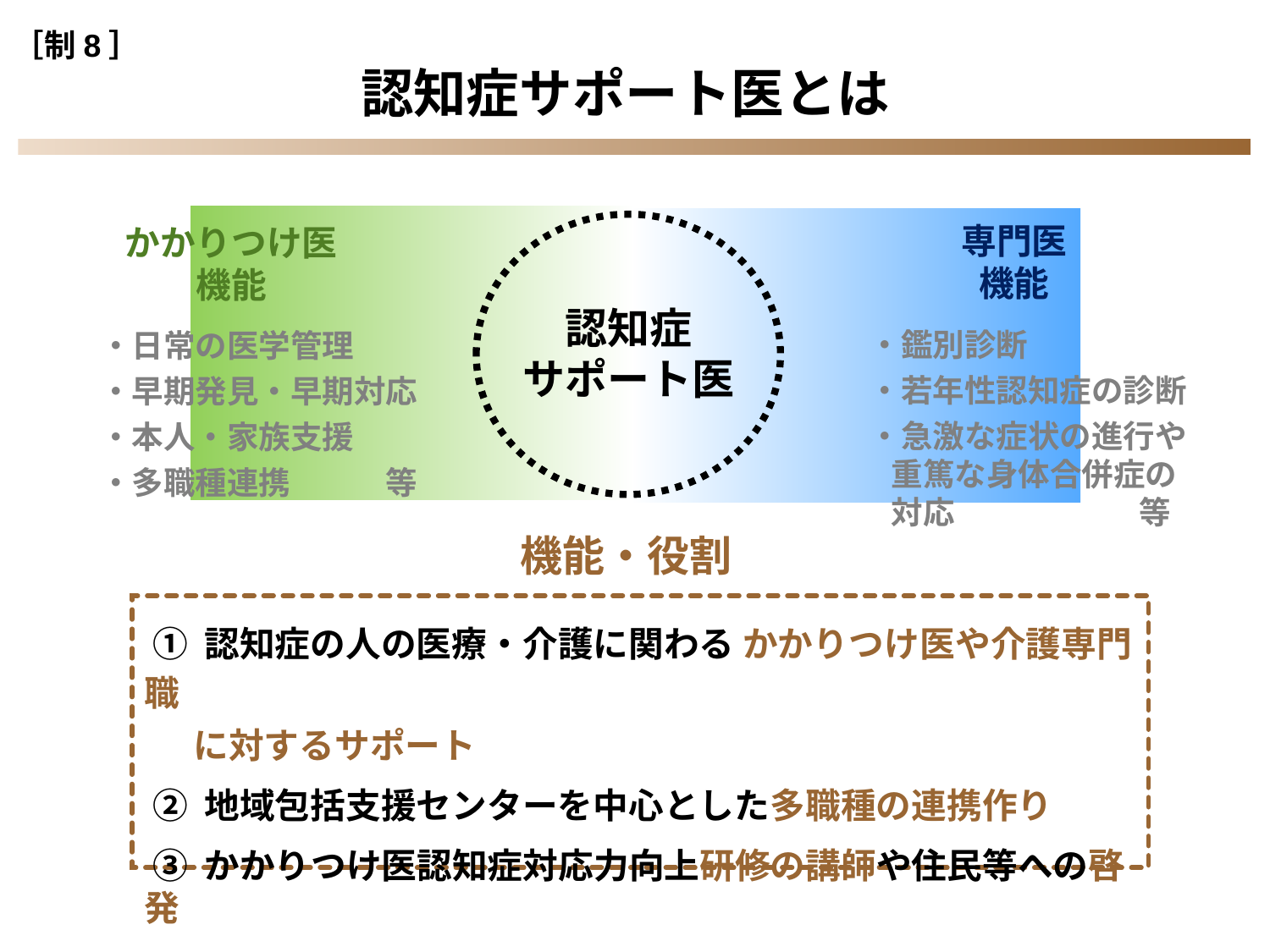

［制8］
認知症サポート医とは

専門医
機能
かかりつけ医
機能

認知症
サポート医

・鑑別診断
・若年性認知症の診断
・急激な症状の進行や
  重篤な身体合併症の
  対応　　        　　等
・日常の医学管理
・早期発見・早期対応
・本人・家族支援
・多職種連携　　　等
専門医
の機能
機能・役割

 ① 認知症の人の医療・介護に関わる かかりつけ医や介護専門職
     に対するサポート
 ② 地域包括支援センターを中心とした多職種の連携作り
 ③ かかりつけ医認知症対応力向上研修の講師や住民等への啓発